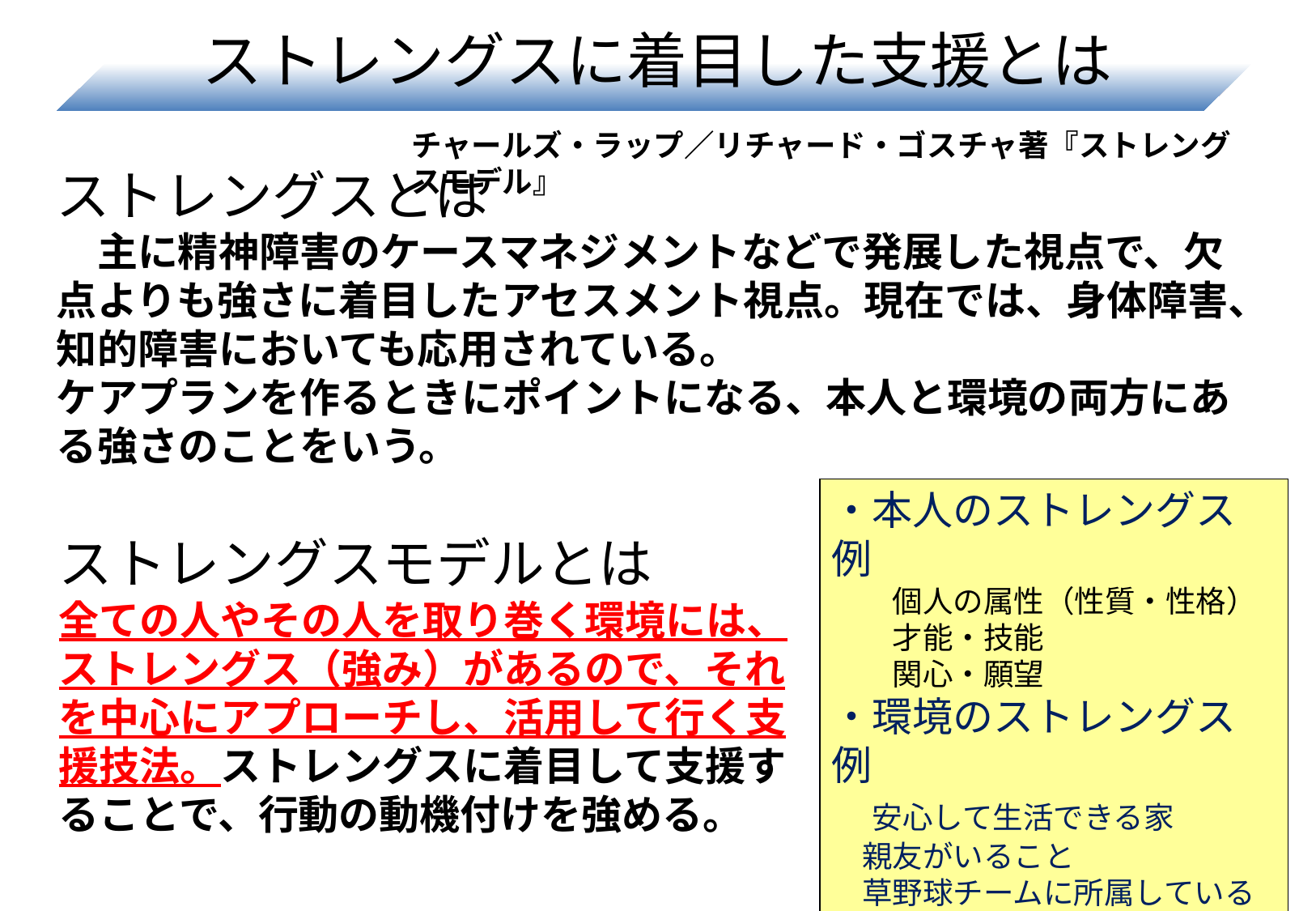

# ストレングスに着目した支援とは

チャールズ・ラップ／リチャード・ゴスチャ著『ストレングスモデル』
ストレングスとは
　主に精神障害のケースマネジメントなどで発展した視点で、欠点よりも強さに着目したアセスメント視点。現在では、身体障害、知的障害においても応用されている。
ケアプランを作るときにポイントになる、本人と環境の両方にある強さのことをいう。
・本人のストレングス例
　　個人の属性（性質・性格）
　　才能・技能
　　関心・願望
・環境のストレングス例
　安心して生活できる家
　親友がいること
　草野球チームに所属していること
ストレングスモデルとは
全ての人やその人を取り巻く環境には、ストレングス（強み）があるので、それを中心にアプローチし、活用して行く支援技法。ストレングスに着目して支援することで、行動の動機付けを強める。
21